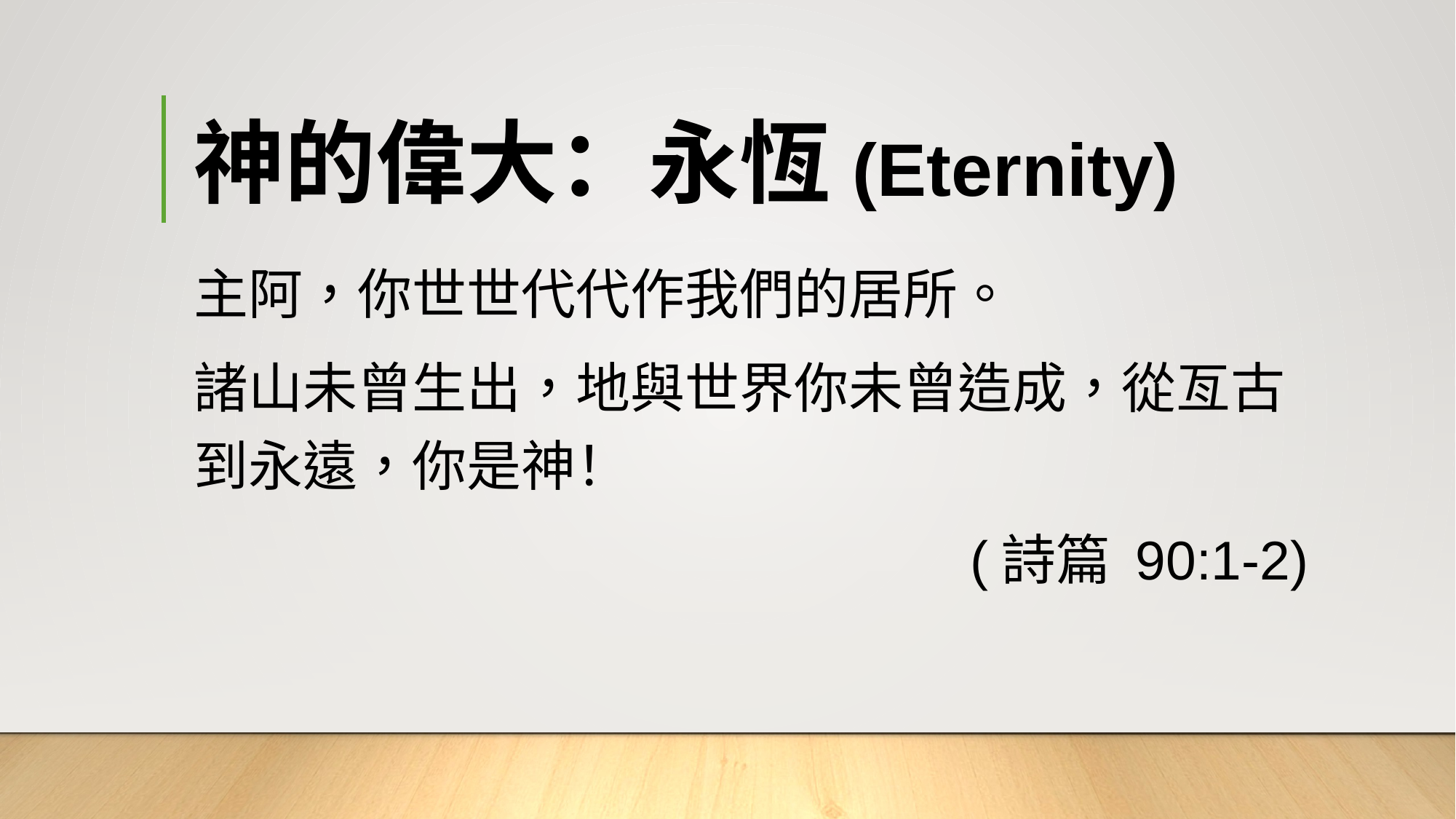

# 神的偉大：永恆(Eternity)
主阿，你世世代代作我們的居所。
諸山未曾生出，地與世界你未曾造成，從亙古到永遠，你是神！
(詩篇 90:1-2)